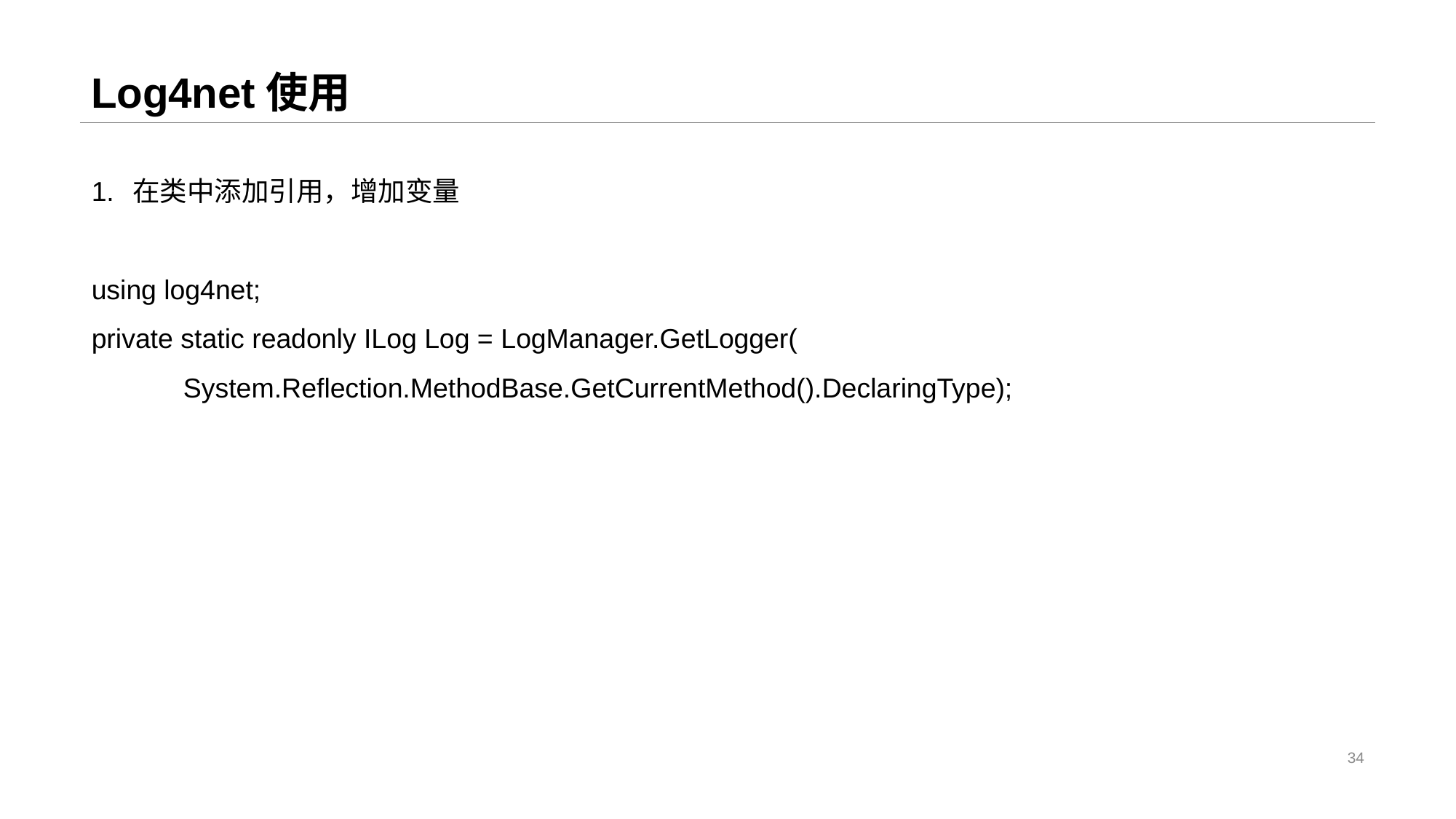

# Log4net使用
在类中添加引用，增加变量

using log4net;
private static readonly ILog Log = LogManager.GetLogger(
            System.Reflection.MethodBase.GetCurrentMethod().DeclaringType);
34